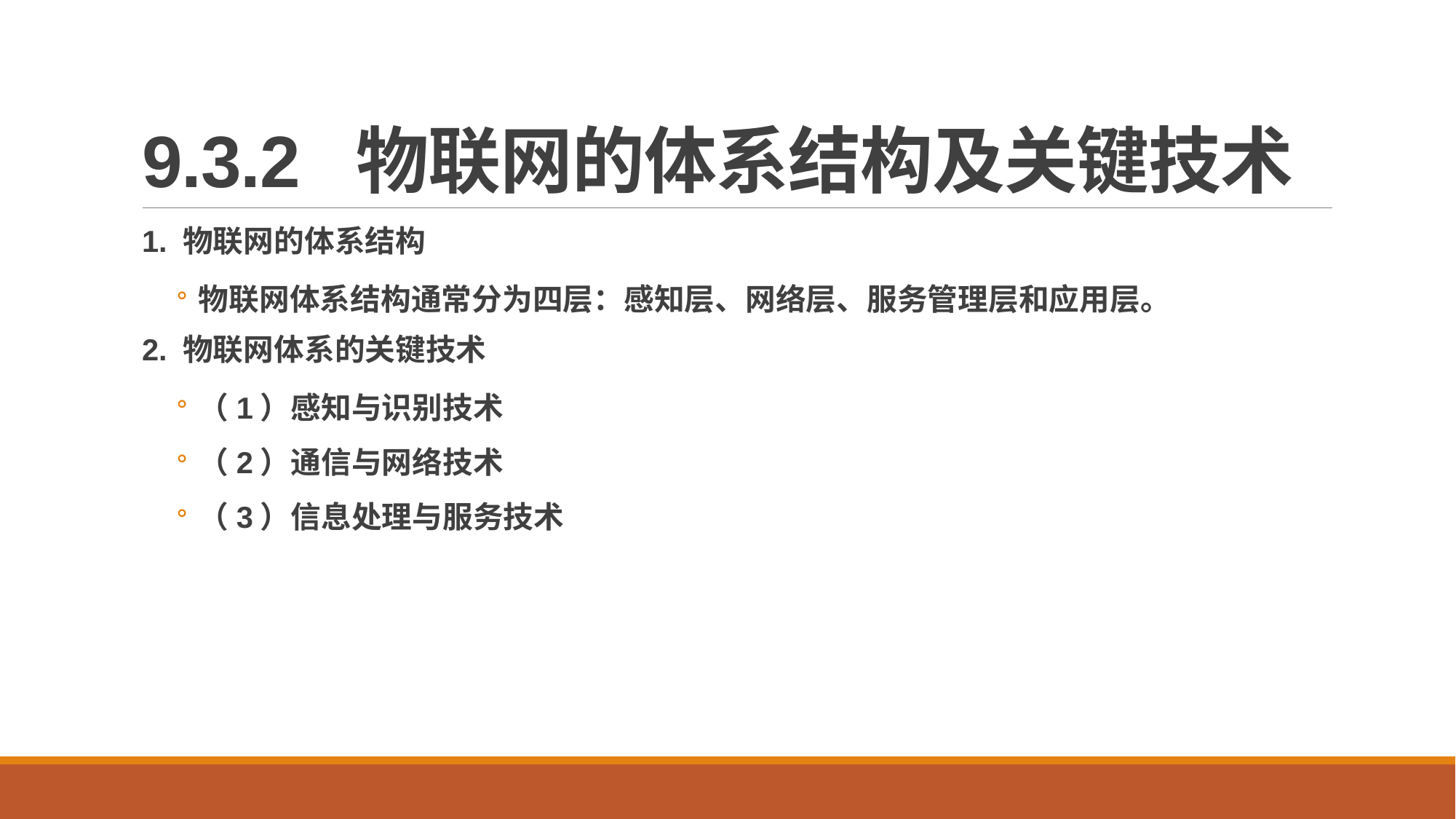

# 9.3.2  物联网的体系结构及关键技术
1. 物联网的体系结构
物联网体系结构通常分为四层：感知层、网络层、服务管理层和应用层。
2. 物联网体系的关键技术
（1）感知与识别技术
（2）通信与网络技术
（3）信息处理与服务技术